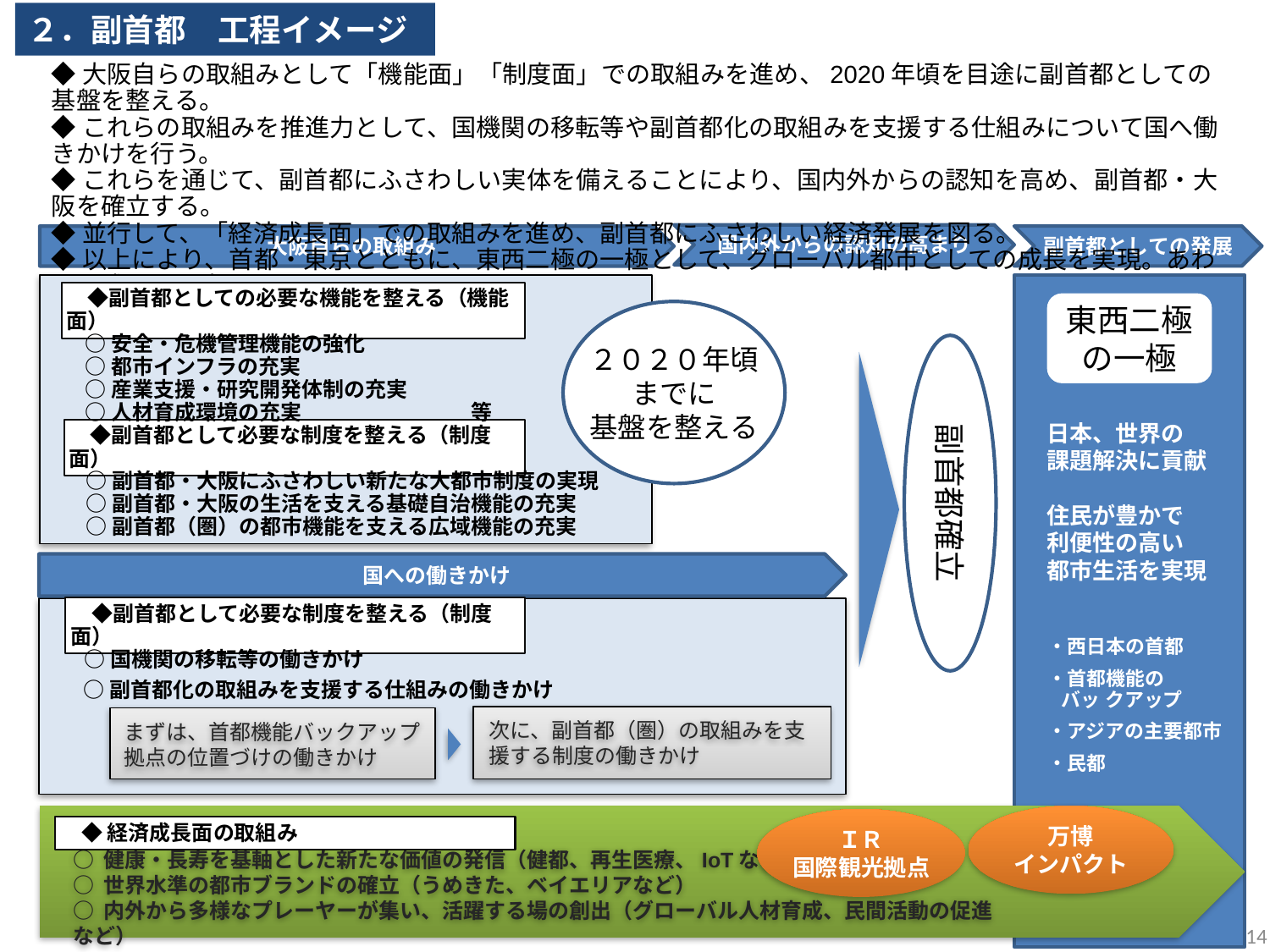

２．副首都　工程イメージ
◆大阪自らの取組みとして「機能面」「制度面」での取組みを進め、2020年頃を目途に副首都としての基盤を整える。
◆これらの取組みを推進力として、国機関の移転等や副首都化の取組みを支援する仕組みについて国へ働きかけを行う。
◆これらを通じて、副首都にふさわしい実体を備えることにより、国内外からの認知を高め、副首都・大阪を確立する。
◆並行して、「経済成長面」での取組みを進め、副首都にふさわしい経済発展を図る。
◆以上により、首都・東京とともに、東西二極の一極として、グローバル都市としての成長を実現。あわせて成長の果実を
   もとに豊かな都市生活の実現を図る。
国内外からの認知の高まり
副首都としての発展
大阪自らの取組み

　日本、世界の
　課題解決に貢献

　住民が豊かで
　利便性の高い
　都市生活を実現

　 ・西日本の首都
　 ・首都機能の
  　 バッ クアップ
　 ・アジアの主要都市
　 ・民都

　◆副首都としての必要な機能を整える（機能面）
○安全・危機管理機能の強化
○都市インフラの充実
○産業支援・研究開発体制の充実
○人材育成環境の充実　　　　　　　　等

　◆副首都として必要な制度を整える（制度面）
○副首都・大阪にふさわしい新たな大都市制度の実現
○副首都・大阪の生活を支える基礎自治機能の充実
○副首都（圏）の都市機能を支える広域機能の充実
東西二極の一極
２０２０年頃
までに
基盤を整える
副首都確立

国への働きかけ

　◆副首都として必要な制度を整える（制度面）
○国機関の移転等の働きかけ
○副首都化の取組みを支援する仕組みの働きかけ

次に、副首都（圏）の取組みを支援する制度の働きかけ

まずは、首都機能バックアップ拠点の位置づけの働きかけ

万博
インパクト
ＩＲ
国際観光拠点
　◆ 経済成長面の取組み
○ 健康・長寿を基軸とした新たな価値の発信（健都、再生医療、IoTなど）
○ 世界水準の都市ブランドの確立（うめきた、ベイエリアなど）
○ 内外から多様なプレーヤーが集い、活躍する場の創出（グローバル人材育成、民間活動の促進など）
14